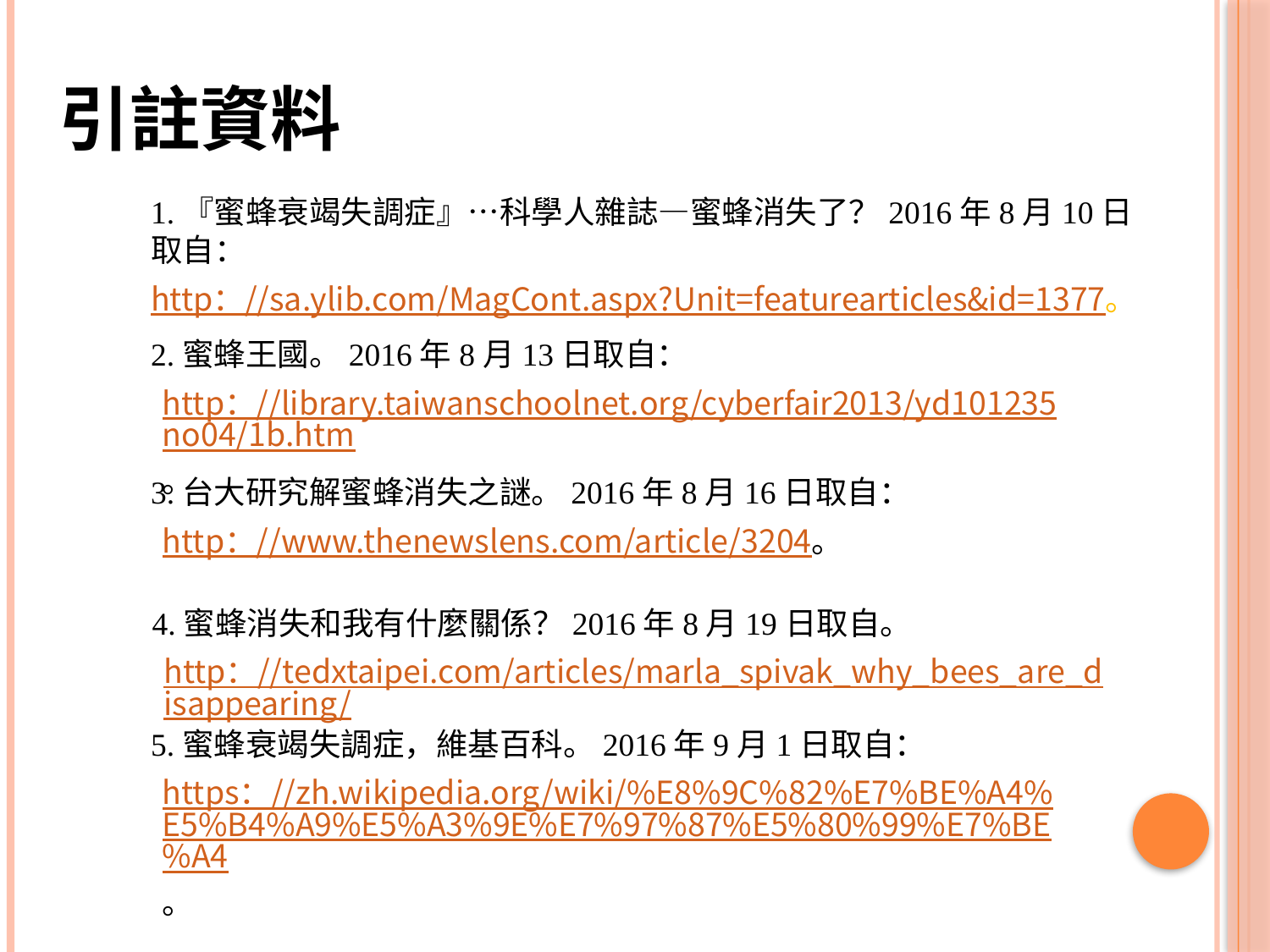

引註資料
1.『蜜蜂衰竭失調症』…科學人雜誌—蜜蜂消失了？2016年8月10日取自：
http：//sa.ylib.com/MagCont.aspx?Unit=featurearticles&id=1377。

2.蜜蜂王國。2016年8月13日取自：
http：//library.taiwanschoolnet.org/cyberfair2013/yd101235no04/1b.htm。
3.台大研究解蜜蜂消失之謎。2016年8月16日取自：
http：//www.thenewslens.com/article/3204。
4.蜜蜂消失和我有什麼關係？2016年8月19日取自。
http：//tedxtaipei.com/articles/marla_spivak_why_bees_are_disappearing/
5.蜜蜂衰竭失調症，維基百科。2016年9月1日取自：
https：//zh.wikipedia.org/wiki/%E8%9C%82%E7%BE%A4%E5%B4%A9%E5%A3%9E%E7%97%87%E5%80%99%E7%BE%A4。